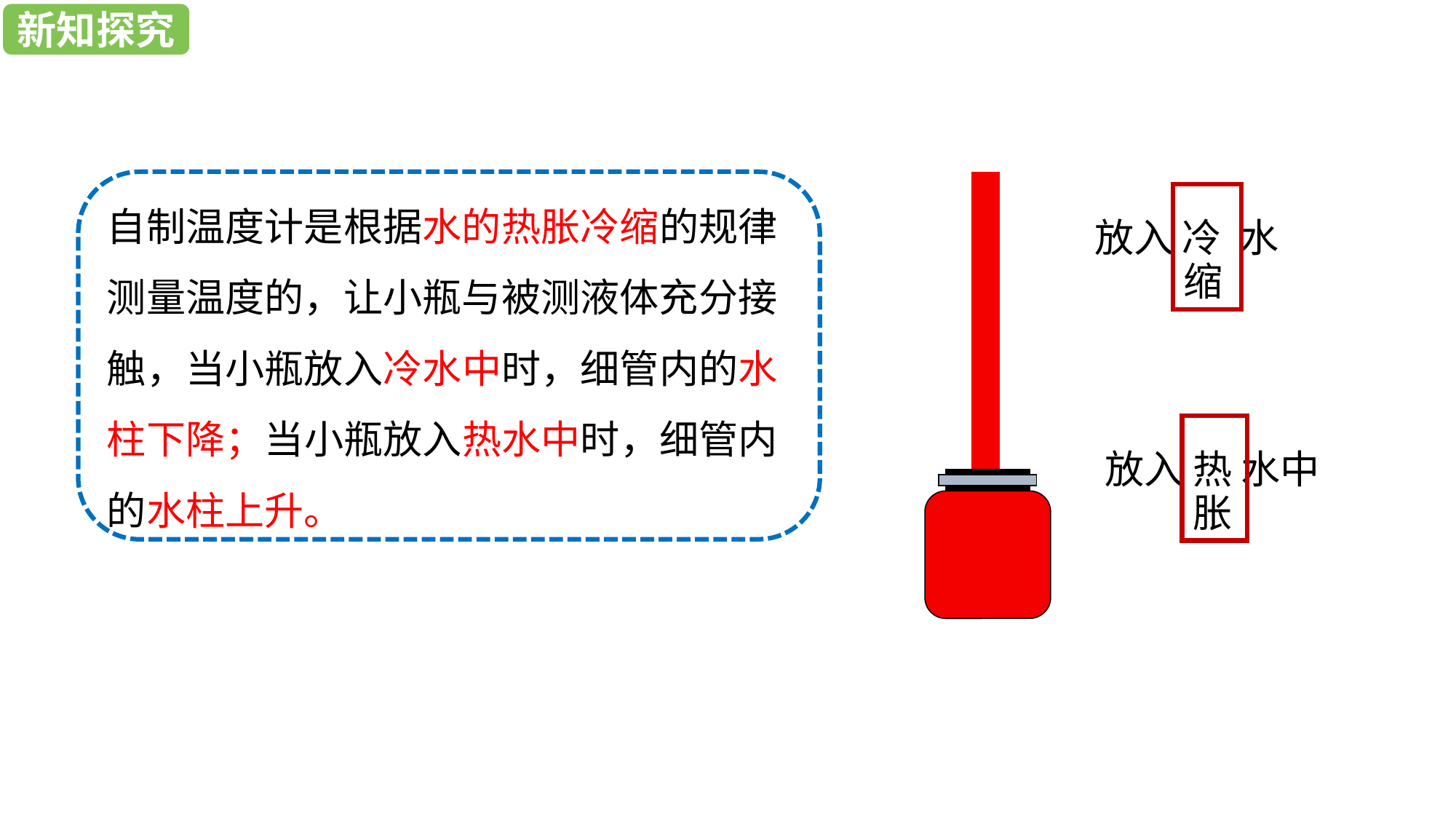

新知探究
自制温度计是根据水的热胀冷缩的规律测量温度的，让小瓶与被测液体充分接触，当小瓶放入冷水中时，细管内的水柱下降；当小瓶放入热水中时，细管内的水柱上升。

缩
放入 冷  水

胀
放入 热 水中